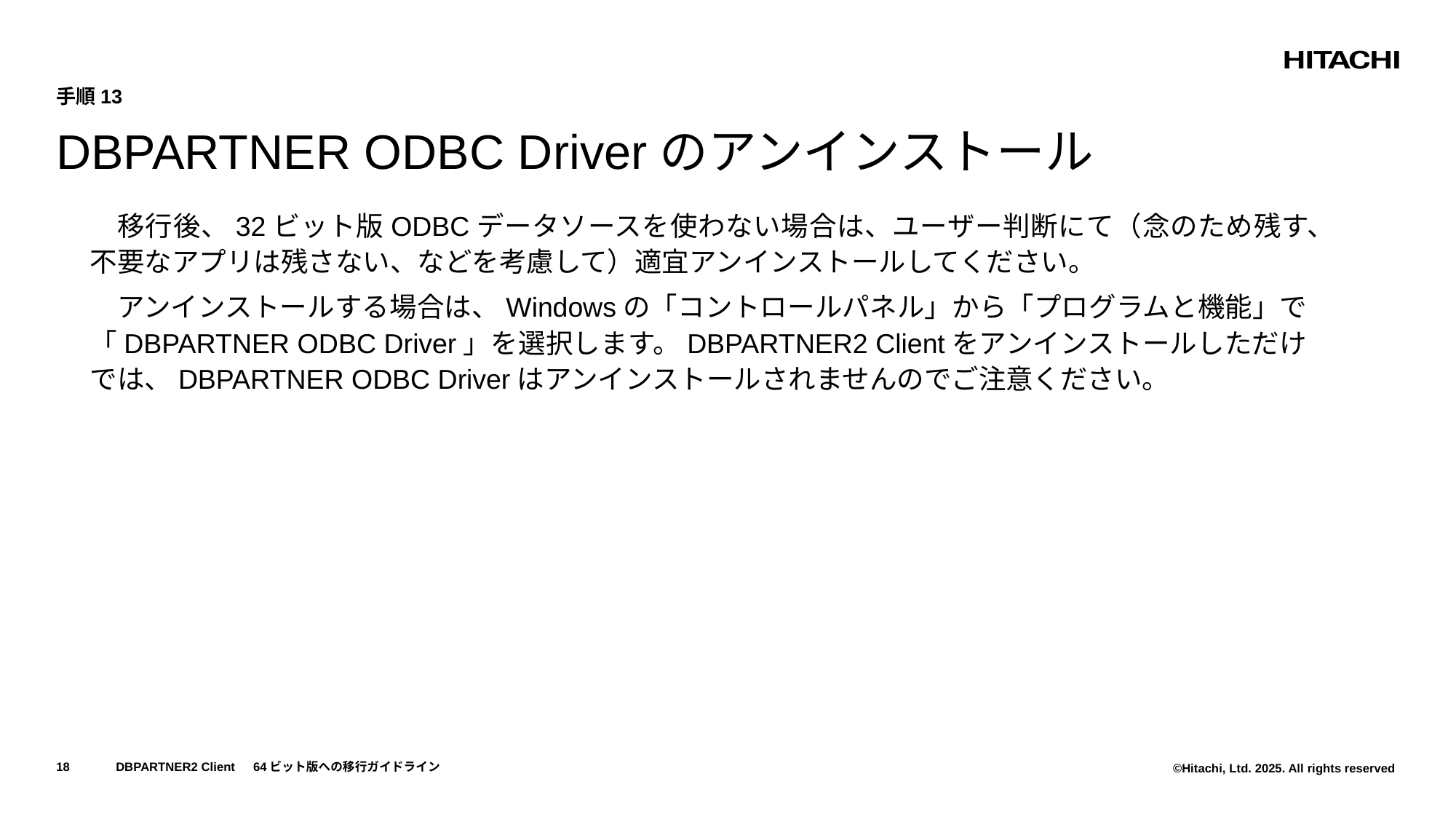

手順13
# DBPARTNER ODBC Driverのアンインストール
　移行後、32ビット版ODBCデータソースを使わない場合は、ユーザー判断にて（念のため残す、不要なアプリは残さない、などを考慮して）適宜アンインストールしてください。
　アンインストールする場合は、Windowsの「コントロールパネル」から「プログラムと機能」で「DBPARTNER ODBC Driver」を選択します。DBPARTNER2 Clientをアンインストールしただけでは、DBPARTNER ODBC Driverはアンインストールされませんのでご注意ください。

18
DBPARTNER2 Client　64ビット版への移行ガイドライン